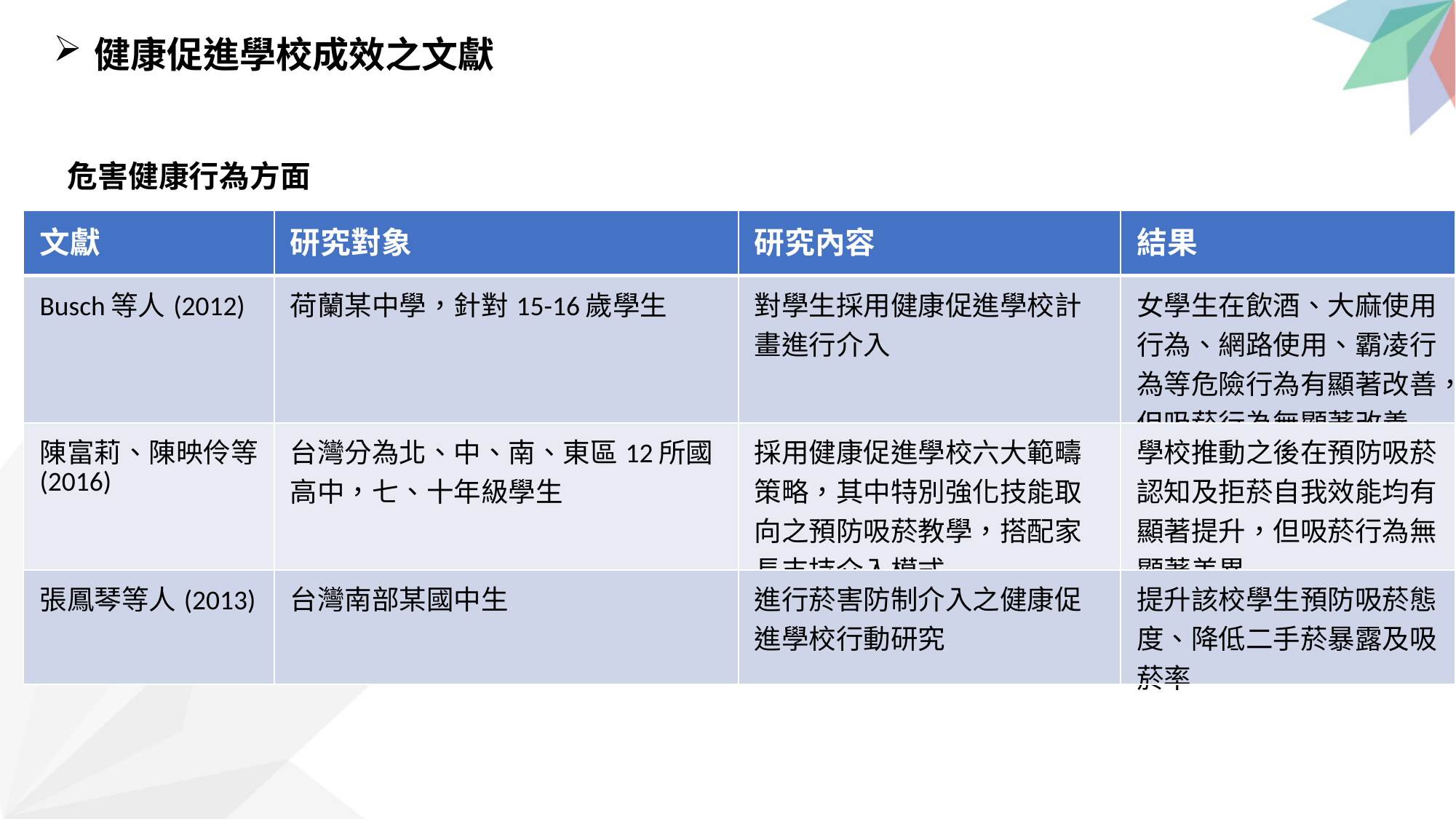

健康促進學校成效之文獻
 危害健康行為方面
| 文獻 | 研究對象 | 研究內容 | 結果 |
| --- | --- | --- | --- |
| Busch等人(2012) | 荷蘭某中學，針對15-16歲學生 | 對學生採用健康促進學校計畫進行介入 | 女學生在飲酒、大麻使用行為、網路使用、霸凌行為等危險行為有顯著改善，但吸菸行為無顯著改善 |
| 陳富莉、陳映伶等(2016) | 台灣分為北、中、南、東區12所國高中，七、十年級學生 | 採用健康促進學校六大範疇策略，其中特別強化技能取向之預防吸菸教學，搭配家長支持介入模式 | 學校推動之後在預防吸菸認知及拒菸自我效能均有顯著提升，但吸菸行為無顯著差異 |
| 張鳳琴等人(2013) | 台灣南部某國中生 | 進行菸害防制介入之健康促進學校行動研究 | 提升該校學生預防吸菸態度、降低二手菸暴露及吸菸率 |